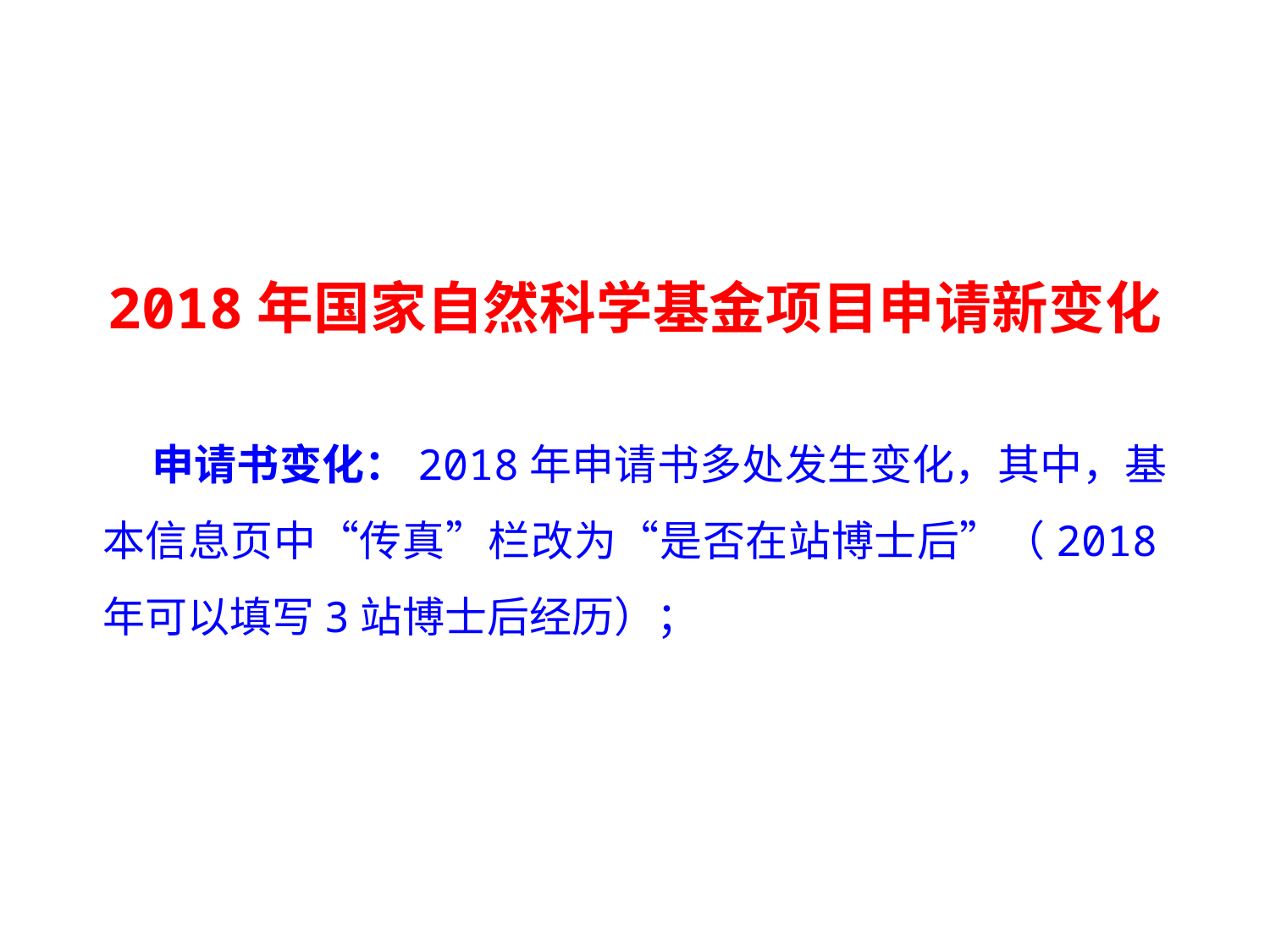

2018年国家自然科学基金项目申请新变化
    申请书变化：2018年申请书多处发生变化，其中，基本信息页中“传真”栏改为“是否在站博士后”（2018年可以填写3站博士后经历）；